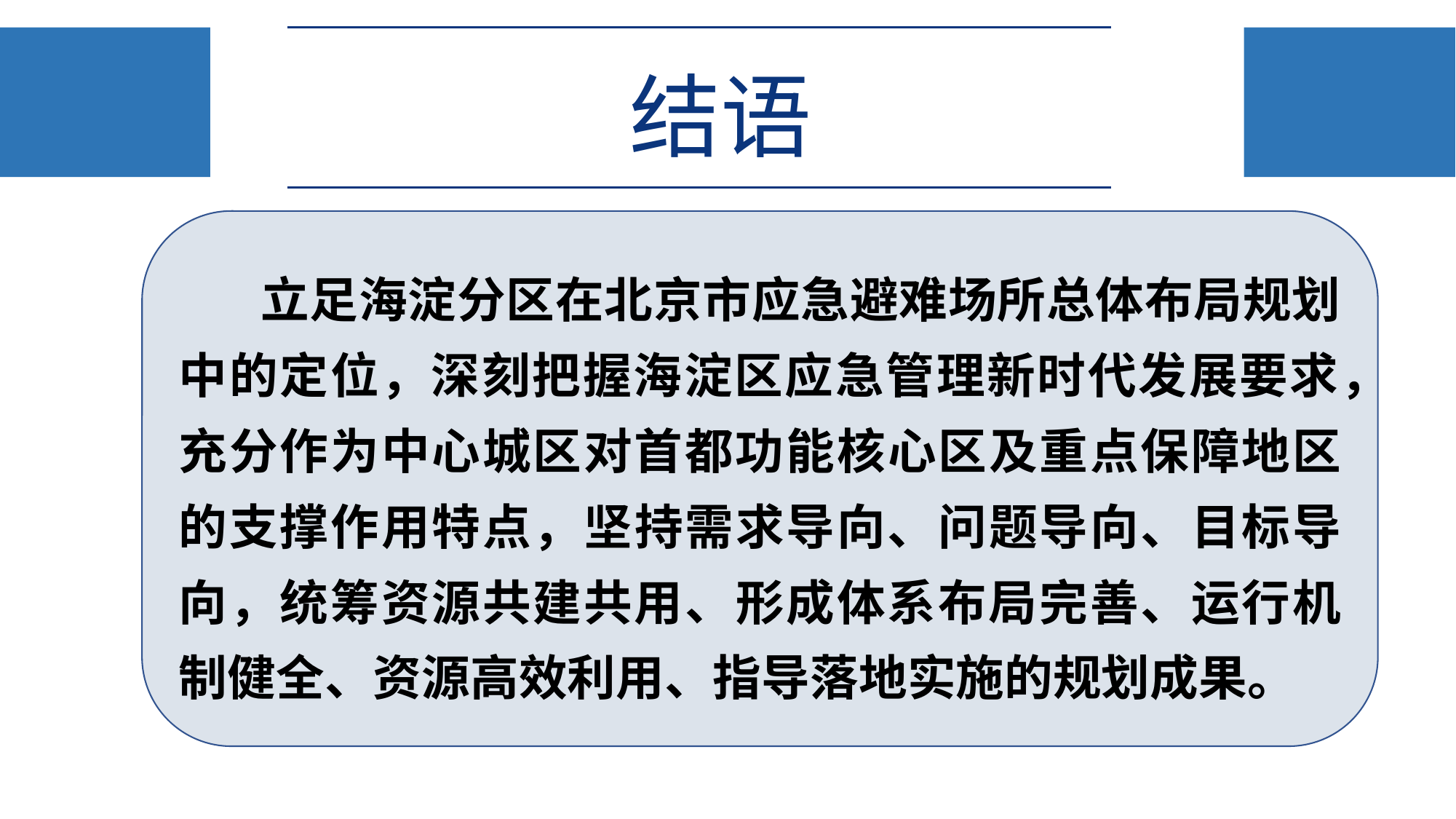

结语
      立足海淀分区在北京市应急避难场所总体布局规划中的定位，深刻把握海淀区应急管理新时代发展要求，充分作为中心城区对首都功能核心区及重点保障地区的支撑作用特点，坚持需求导向、问题导向、目标导向，统筹资源共建共用、形成体系布局完善、运行机制健全、资源高效利用、指导落地实施的规划成果。